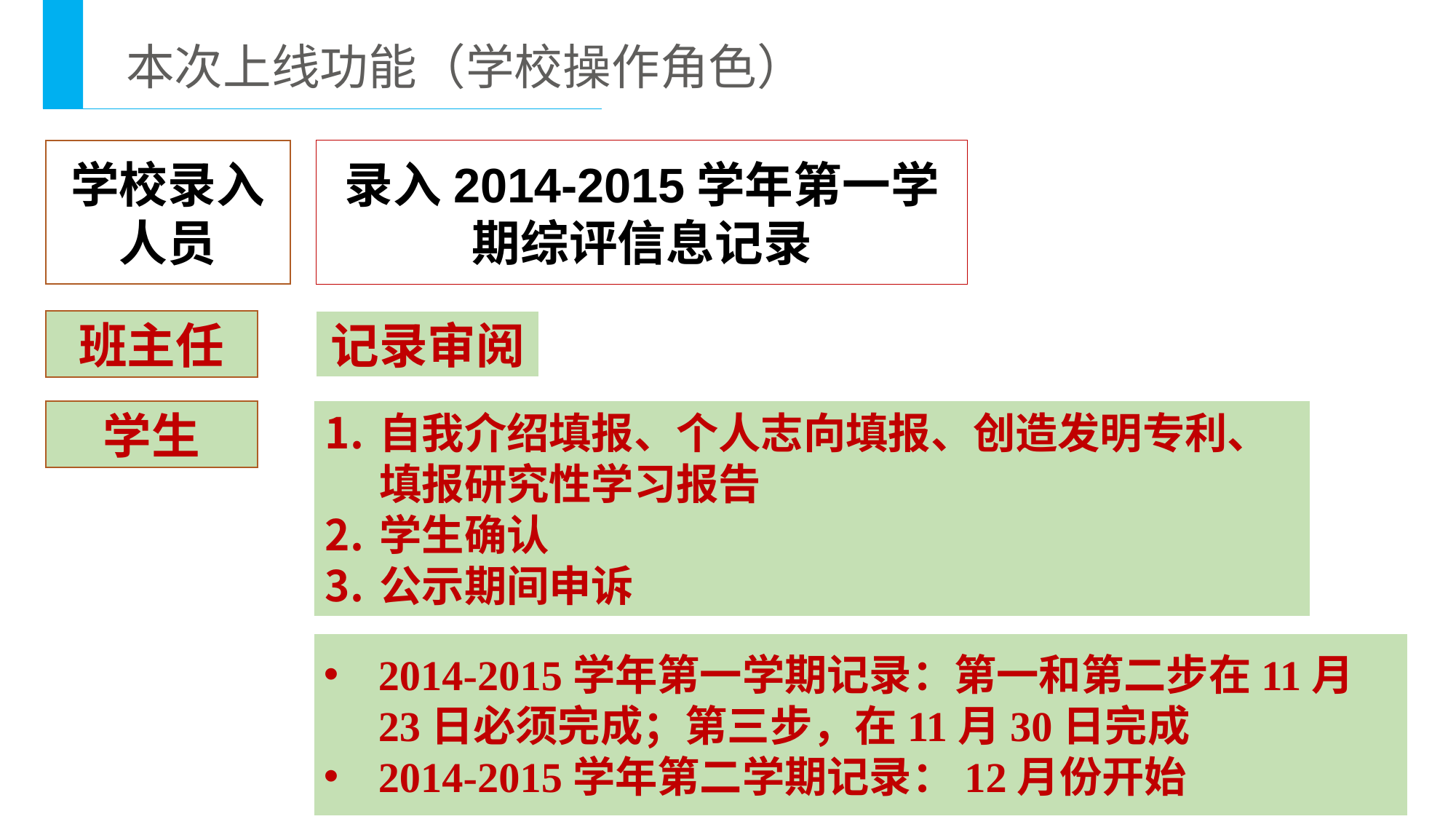

本次上线功能（学校操作角色）
学校录入人员
录入2014-2015学年第一学期综评信息记录
记录审阅
班主任
学生
自我介绍填报、个人志向填报、创造发明专利、填报研究性学习报告
学生确认
公示期间申诉
2014-2015学年第一学期记录：第一和第二步在11月23日必须完成；第三步，在11月30日完成
2014-2015学年第二学期记录：12月份开始